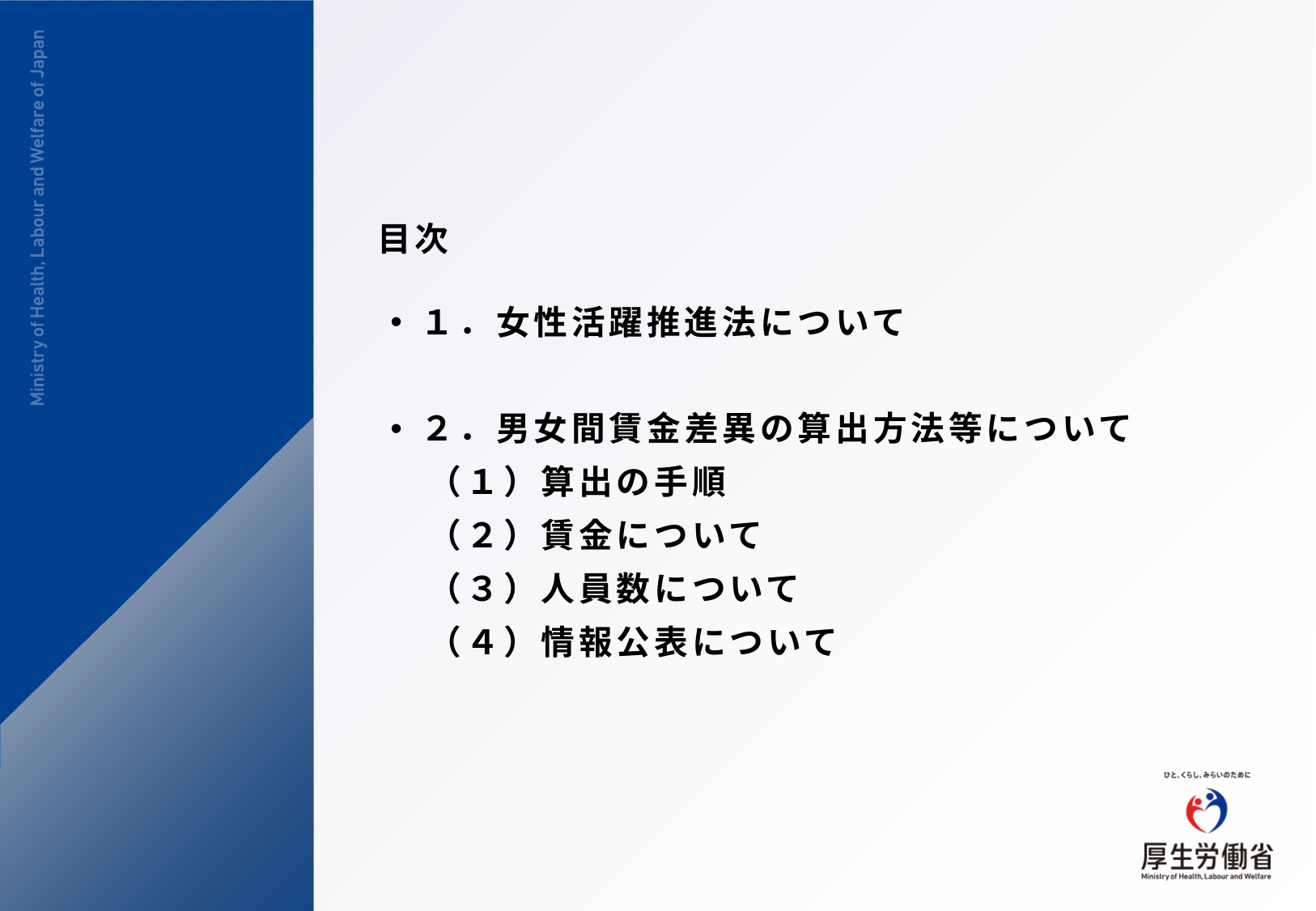

目次
１．女性活躍推進法について

２．男女間賃金差異の算出方法等について
　（１）算出の手順
　（２）賃金について
　（３）人員数について
　（４）情報公表について